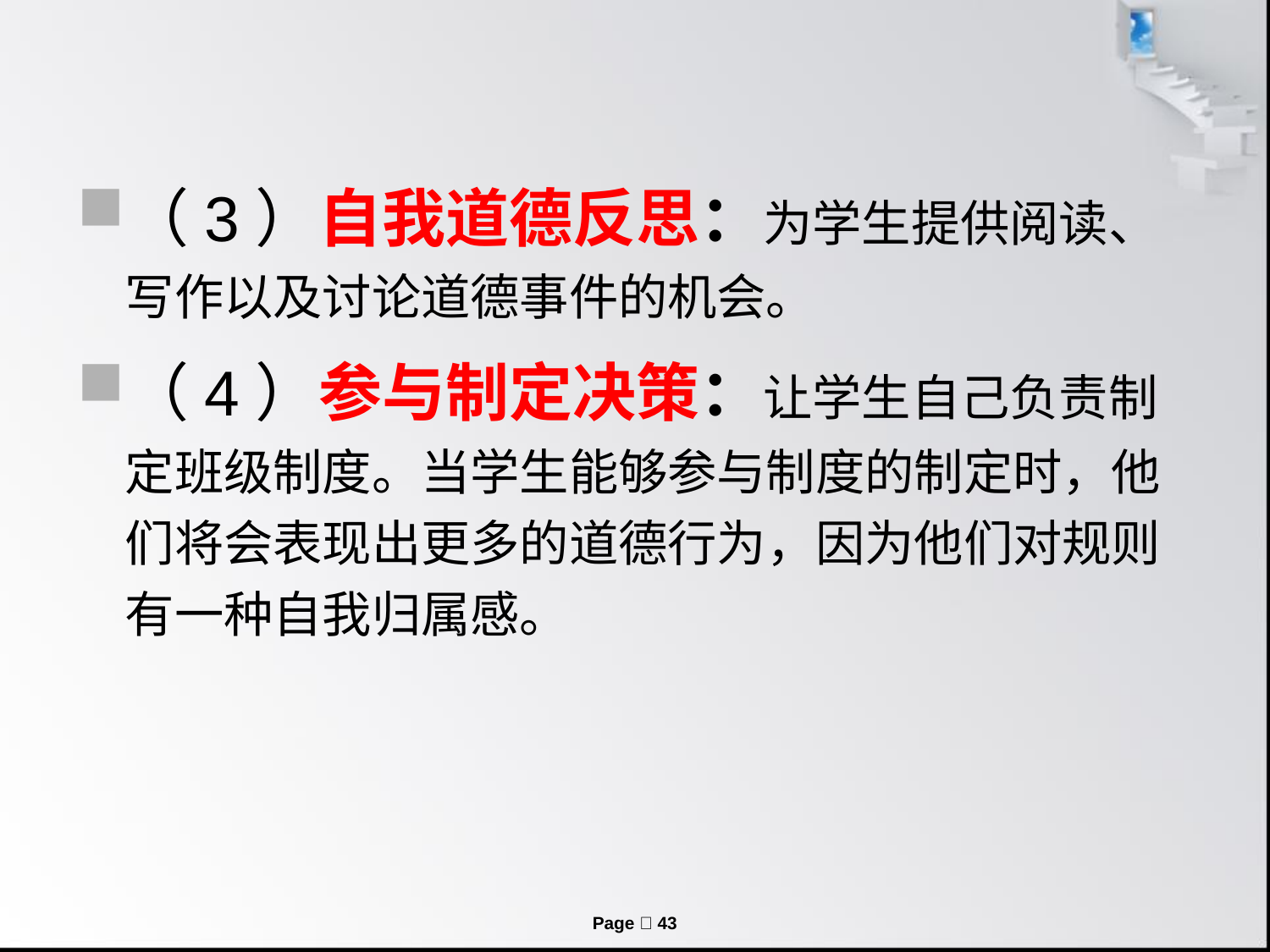

#
（3）自我道德反思：为学生提供阅读、写作以及讨论道德事件的机会。
（4）参与制定决策：让学生自己负责制定班级制度。当学生能够参与制度的制定时，他们将会表现出更多的道德行为，因为他们对规则有一种自我归属感。